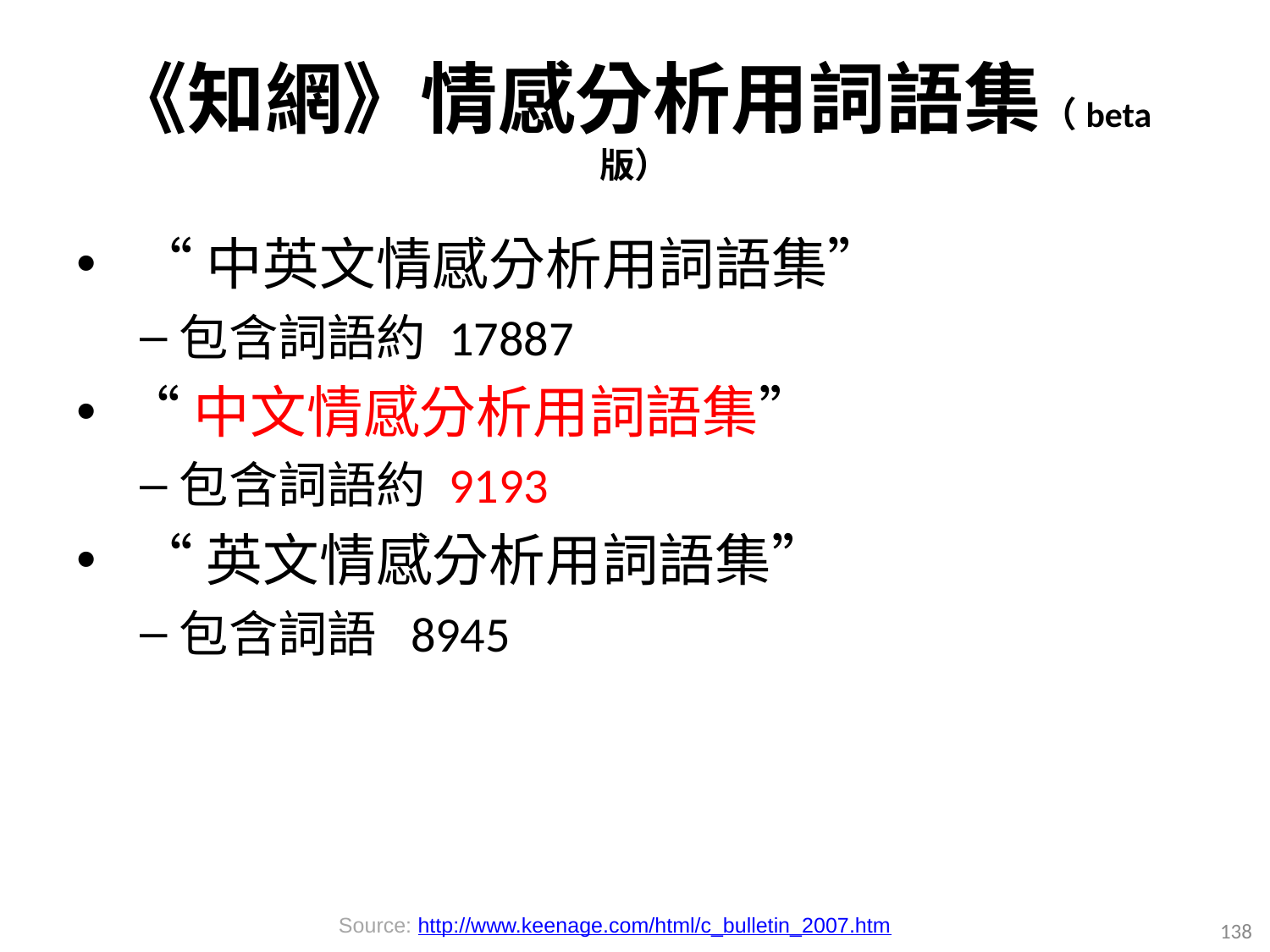

# 《知網》情感分析用詞語集（beta版）
 “中英文情感分析用詞語集”
包含詞語約 17887
“中文情感分析用詞語集”
包含詞語約 9193
 “英文情感分析用詞語集”
包含詞語  8945
138
Source: http://www.keenage.com/html/c_bulletin_2007.htm